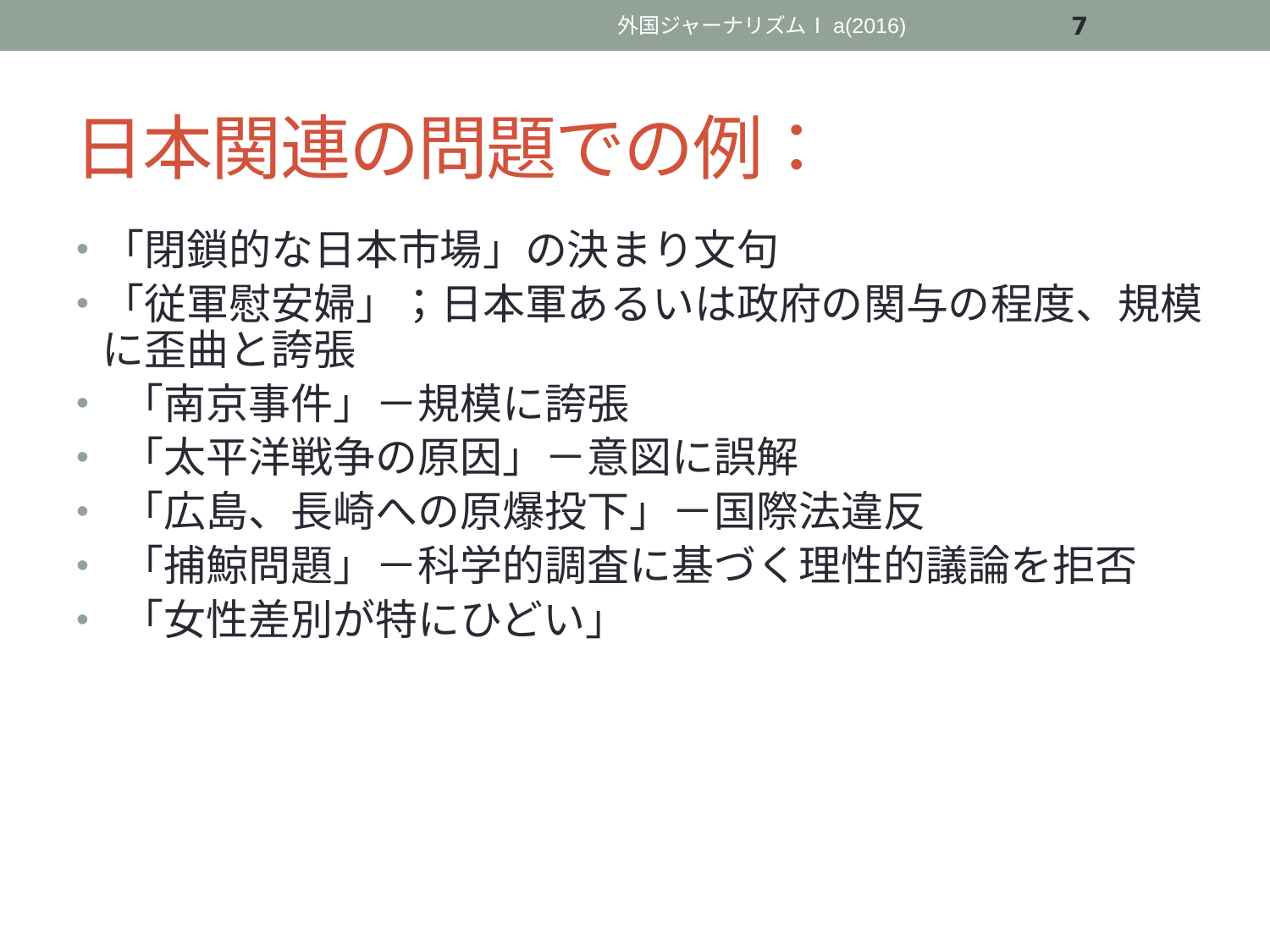

外国ジャーナリズムⅠa(2016)
7
# 日本関連の問題での例：
「閉鎖的な日本市場」の決まり文句
「従軍慰安婦」；日本軍あるいは政府の関与の程度、規模に歪曲と誇張
 「南京事件」－規模に誇張
 「太平洋戦争の原因」－意図に誤解
 「広島、長崎への原爆投下」－国際法違反
 「捕鯨問題」－科学的調査に基づく理性的議論を拒否
 「女性差別が特にひどい」